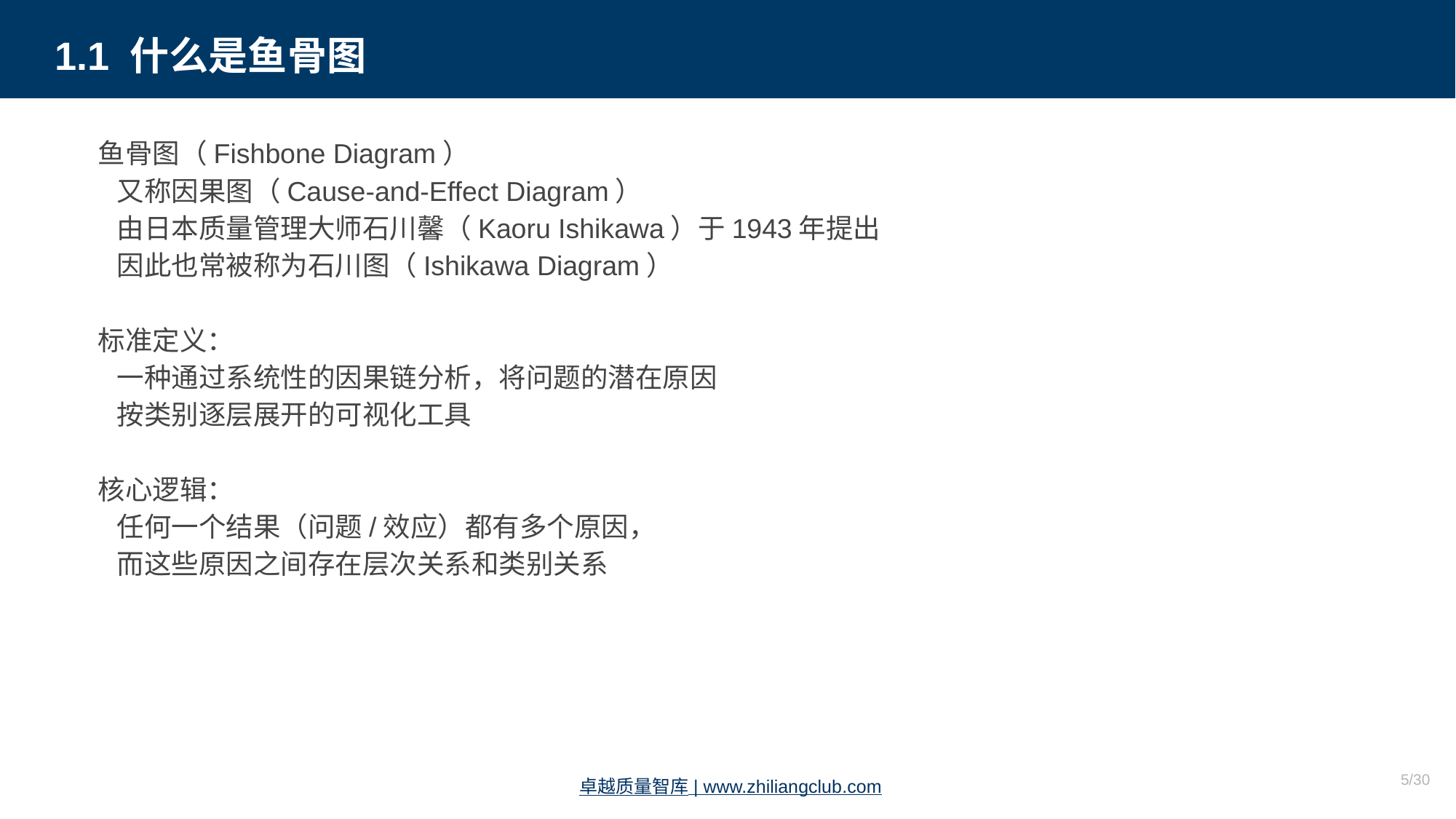

1.1 什么是鱼骨图
鱼骨图（Fishbone Diagram）
  又称因果图（Cause-and-Effect Diagram）
  由日本质量管理大师石川馨（Kaoru Ishikawa）于1943年提出
  因此也常被称为石川图（Ishikawa Diagram）

标准定义：
  一种通过系统性的因果链分析，将问题的潜在原因
  按类别逐层展开的可视化工具

核心逻辑：
  任何一个结果（问题/效应）都有多个原因，
  而这些原因之间存在层次关系和类别关系
5/30